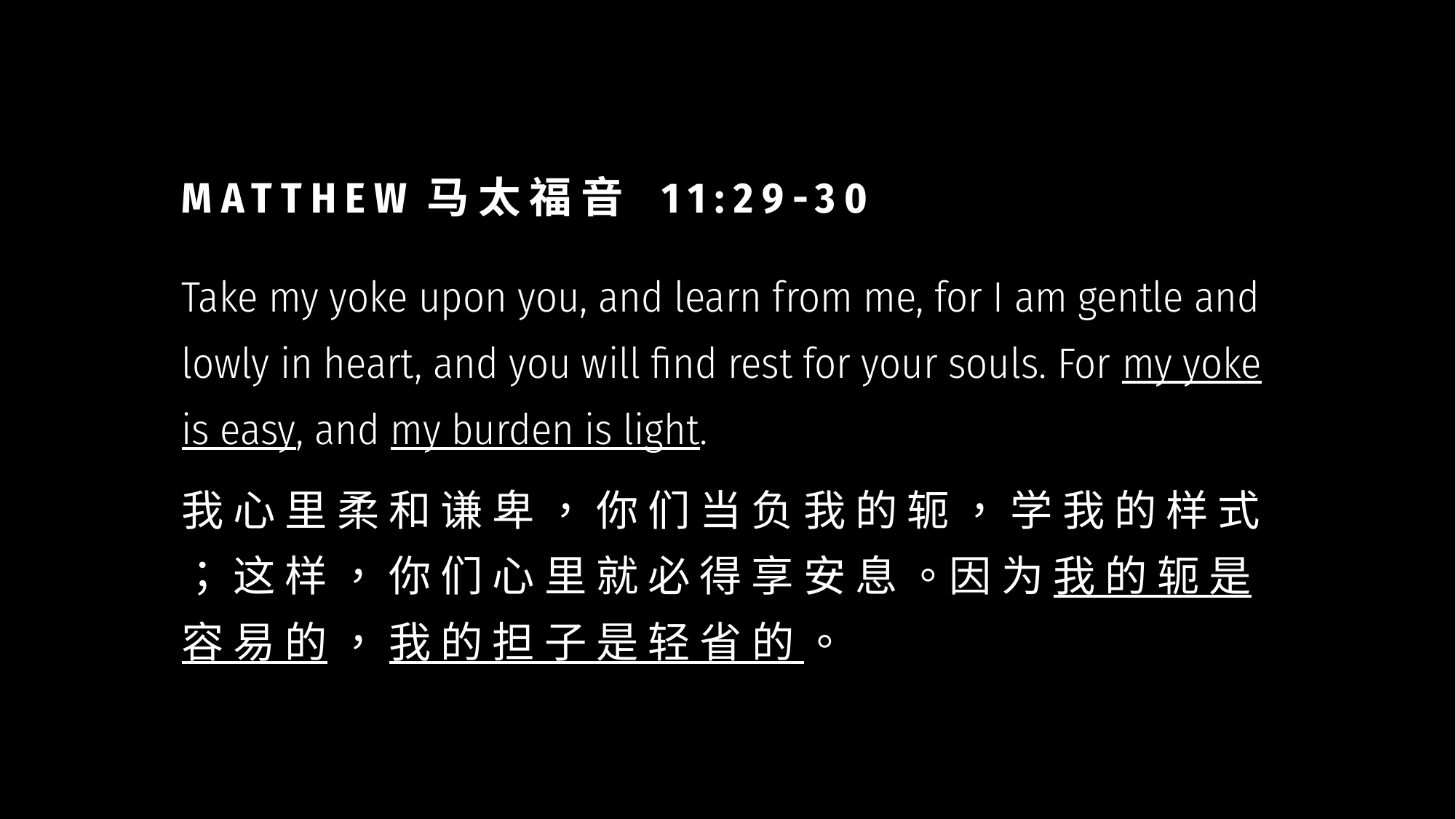

# Matthew马太福音 11:29-30
Take my yoke upon you, and learn from me, for I am gentle and lowly in heart, and you will find rest for your souls. For my yoke is easy, and my burden is light.
我 心 里 柔 和 谦 卑 ， 你 们 当 负 我 的 轭 ， 学 我 的 样 式 ； 这 样 ， 你 们 心 里 就 必 得 享 安 息 。因 为 我 的 轭 是 容 易 的 ， 我 的 担 子 是 轻 省 的 。